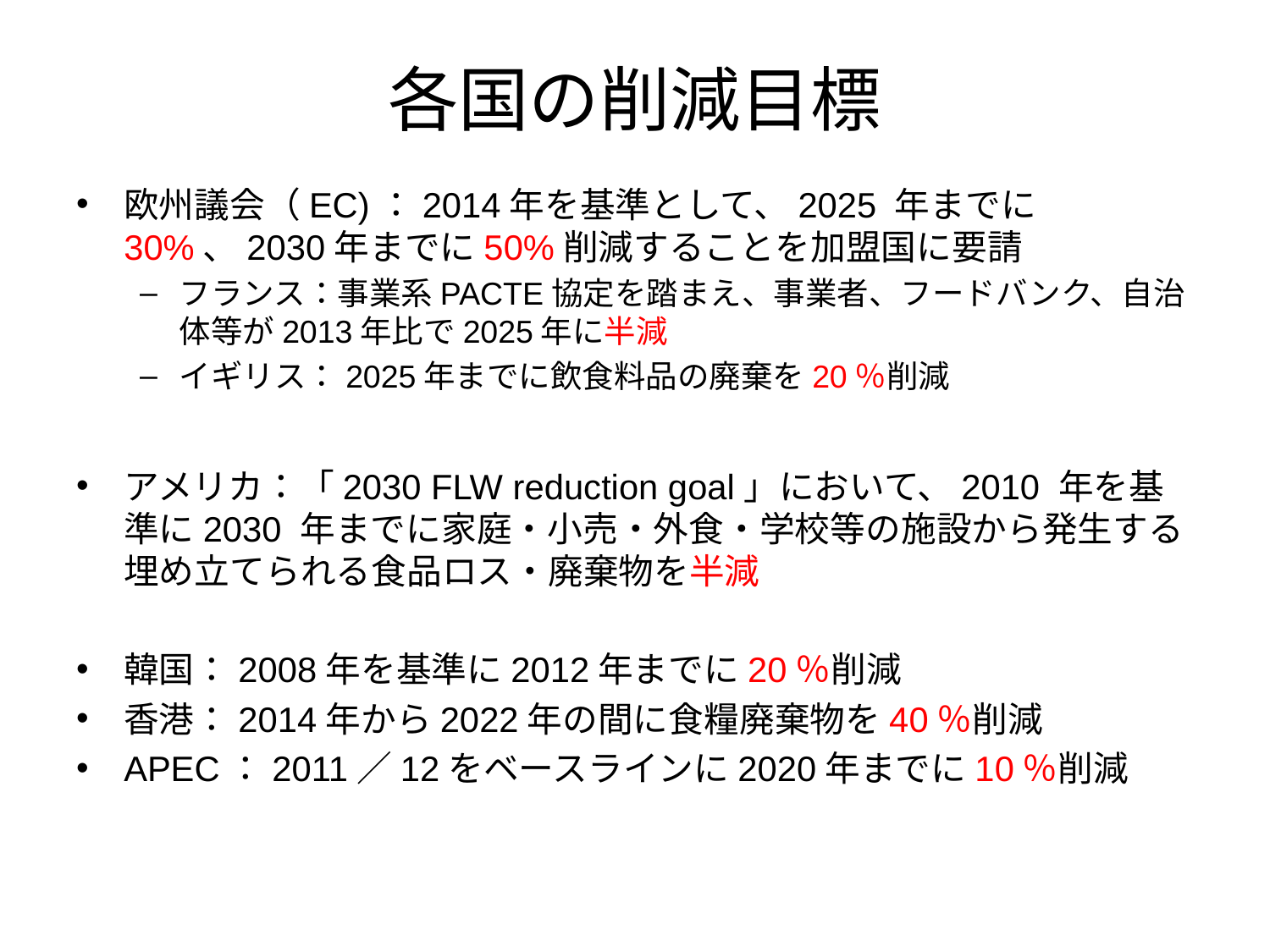

# 各国の削減目標
欧州議会（EC)：2014年を基準として、2025 年までに30%、2030年までに50%削減することを加盟国に要請
フランス：事業系PACTE協定を踏まえ、事業者、フードバンク、自治体等が2013年比で2025年に半減
イギリス：2025年までに飲食料品の廃棄を20％削減

アメリカ：「2030 FLW reduction goal」において、2010 年を基準に2030 年までに家庭・小売・外食・学校等の施設から発生する埋め立てられる食品ロス・廃棄物を半減

韓国：2008年を基準に2012年までに20％削減
香港：2014年から2022年の間に食糧廃棄物を40％削減
APEC：2011／12をベースラインに2020年までに10％削減